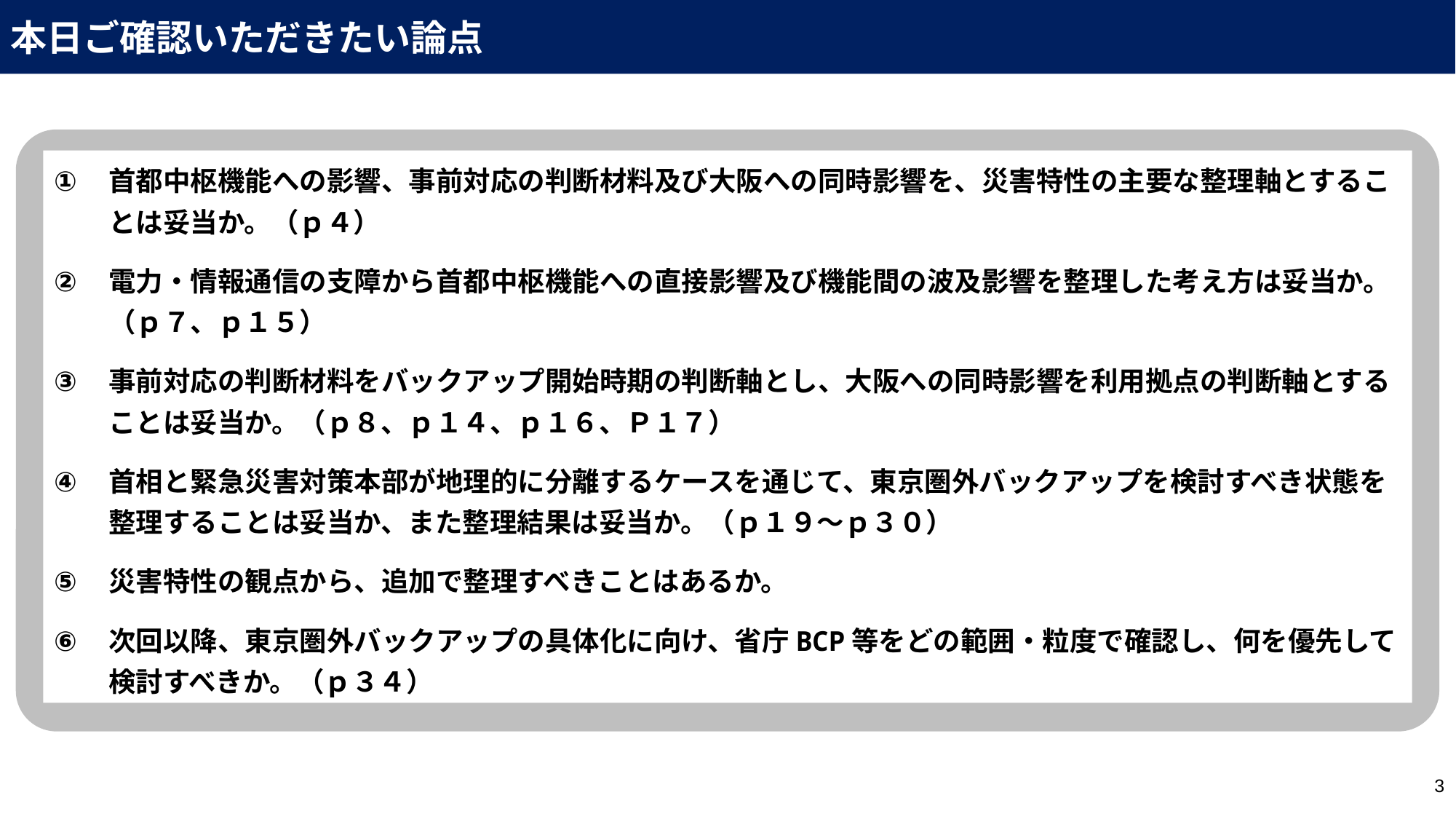

本日ご確認いただきたい論点

首都中枢機能への影響、事前対応の判断材料及び大阪への同時影響を、災害特性の主要な整理軸とすることは妥当か。（ｐ４）
電力・情報通信の支障から首都中枢機能への直接影響及び機能間の波及影響を整理した考え方は妥当か。（ｐ７、ｐ１５）
事前対応の判断材料をバックアップ開始時期の判断軸とし、大阪への同時影響を利用拠点の判断軸とすることは妥当か。（ｐ８、ｐ１４、ｐ１６、Ｐ１７）
首相と緊急災害対策本部が地理的に分離するケースを通じて、東京圏外バックアップを検討すべき状態を整理することは妥当か、また整理結果は妥当か。（ｐ１９～ｐ３０）
災害特性の観点から、追加で整理すべきことはあるか。
次回以降、東京圏外バックアップの具体化に向け、省庁BCP等をどの範囲・粒度で確認し、何を優先して検討すべきか。（ｐ３４）
3